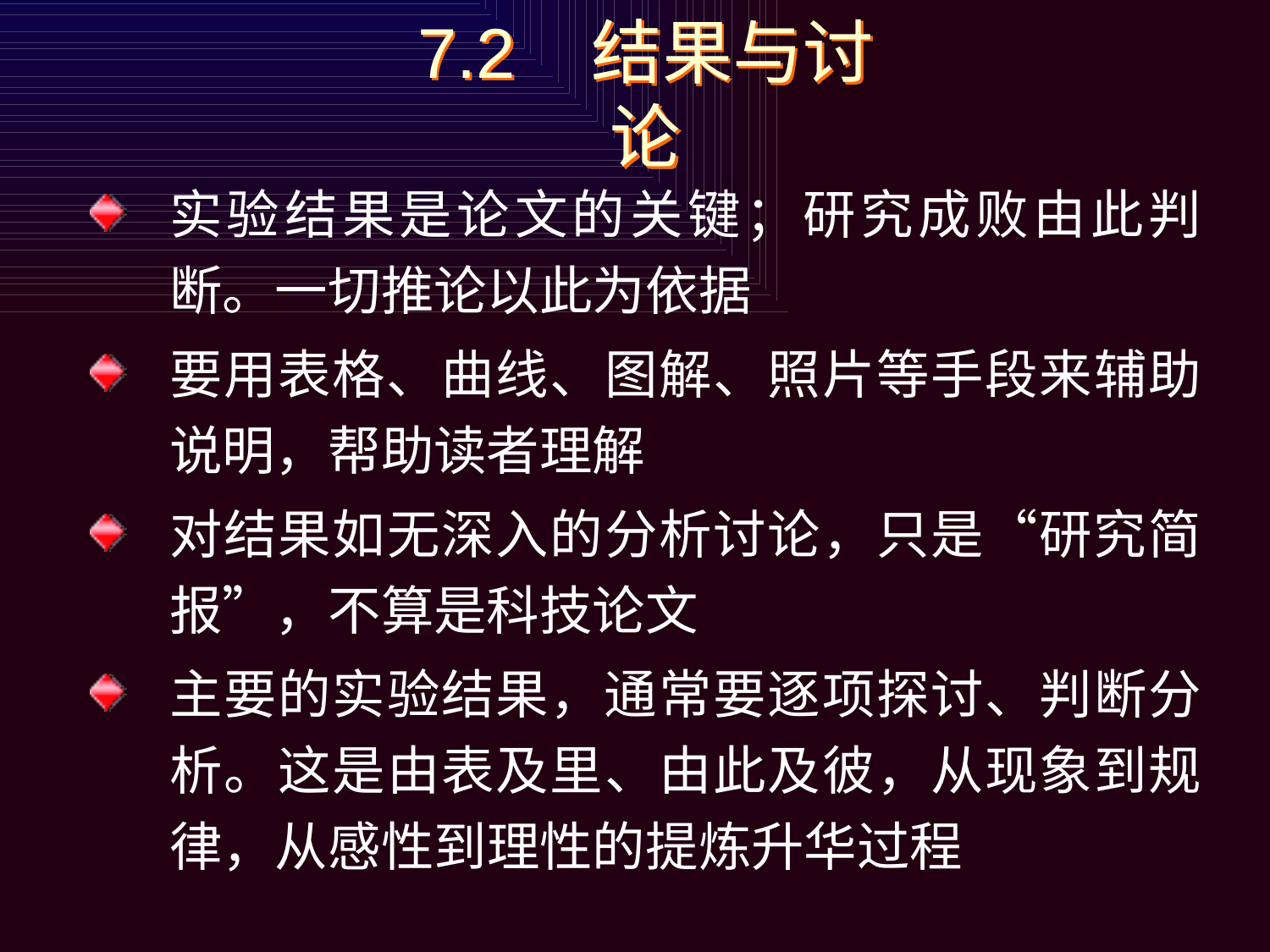

# 7.2   结果与讨论
实验结果是论文的关键；研究成败由此判断。一切推论以此为依据
要用表格、曲线、图解、照片等手段来辅助说明，帮助读者理解
对结果如无深入的分析讨论，只是“研究简报”，不算是科技论文
主要的实验结果，通常要逐项探讨、判断分析。这是由表及里、由此及彼，从现象到规律，从感性到理性的提炼升华过程